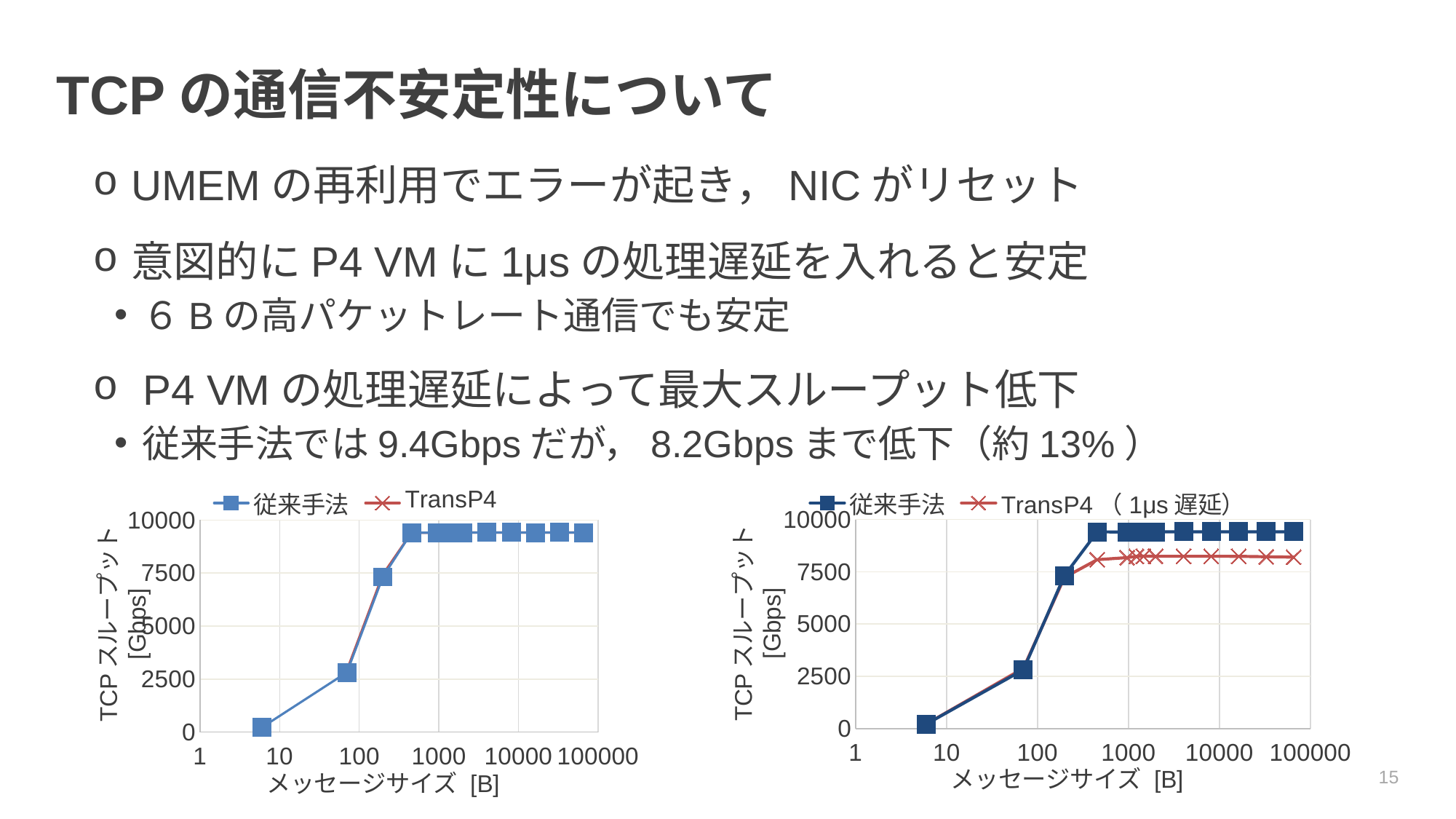

# TCPの通信不安定性について
UMEMの再利用でエラーが起き，NICがリセット
意図的にP4 VMに1μsの処理遅延を入れると安定
６Bの高パケットレート通信でも安定
 P4 VMの処理遅延によって最大スループット低下
従来手法では9.4Gbpsだが，8.2Gbpsまで低下（約13%）

### Chart

| Category |  |  |
|---|---|---|

### Chart

| Category |  |  |
|---|---|---|
15